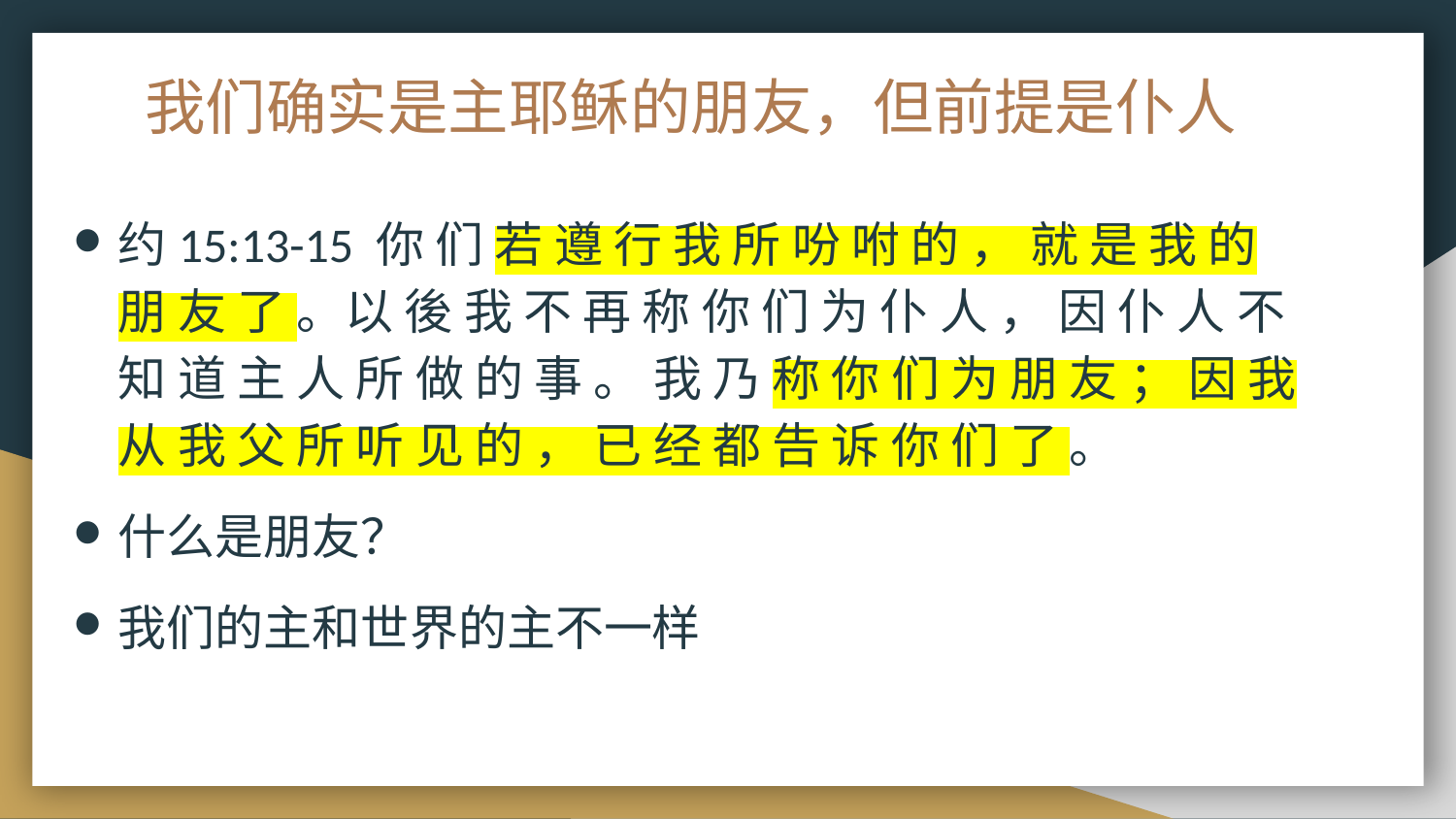

# 我们确实是主耶稣的朋友，但前提是仆人
约15:13-15 你 们 若 遵 行 我 所 吩 咐 的 ， 就 是 我 的 朋 友 了 。以 後 我 不 再 称 你 们 为 仆 人 ， 因 仆 人 不 知 道 主 人 所 做 的 事 。 我 乃 称 你 们 为 朋 友 ； 因 我 从 我 父 所 听 见 的 ， 已 经 都 告 诉 你 们 了 。
什么是朋友？
我们的主和世界的主不一样